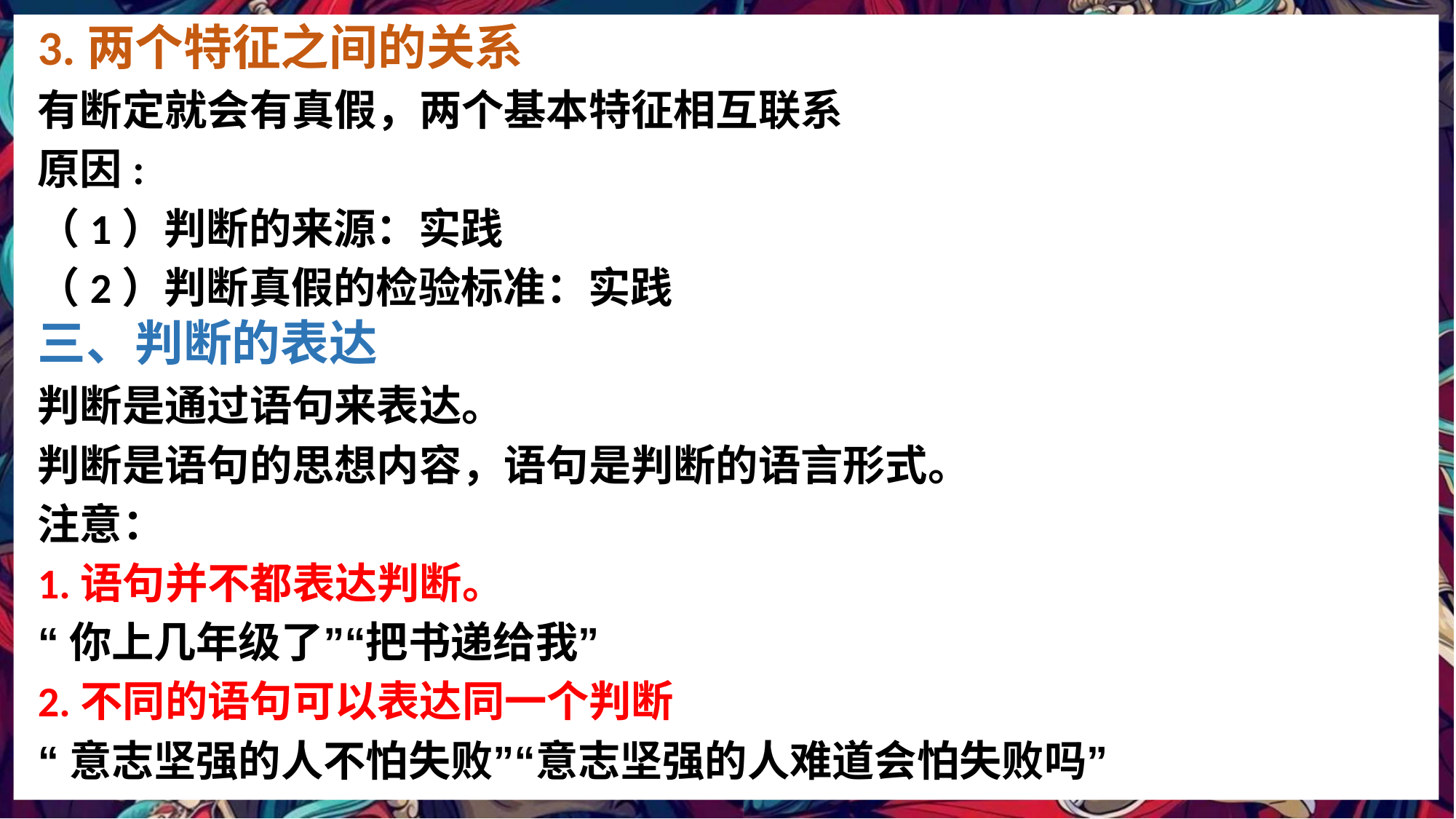

3.两个特征之间的关系
有断定就会有真假，两个基本特征相互联系
原因:
（1）判断的来源：实践
（2）判断真假的检验标准：实践
三、判断的表达
判断是通过语句来表达。
判断是语句的思想内容，语句是判断的语言形式。
注意：
1.语句并不都表达判断。
“你上几年级了”“把书递给我”
2.不同的语句可以表达同一个判断
“意志坚强的人不怕失败”“意志坚强的人难道会怕失败吗”